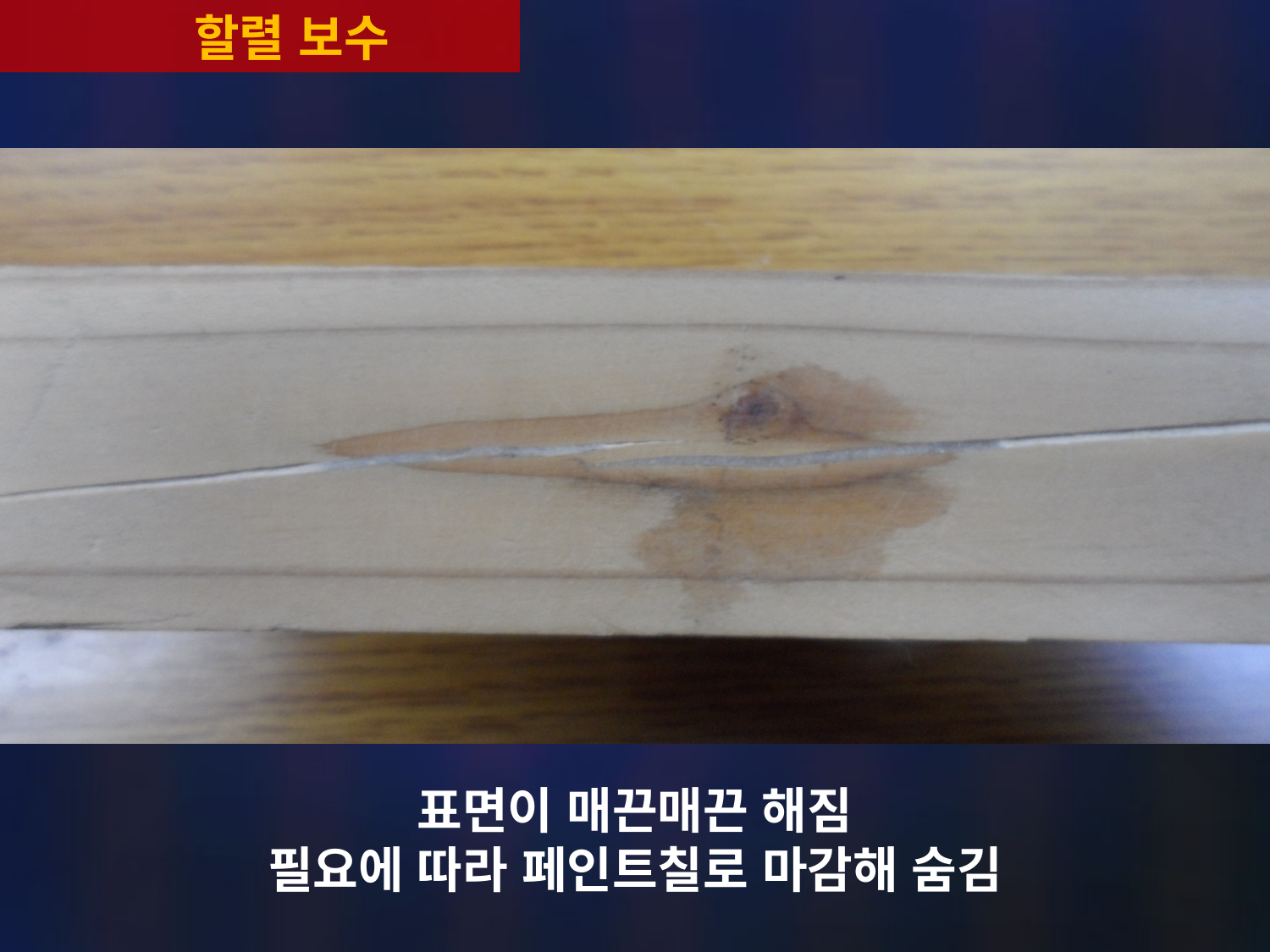

할렬 보수

표면이 매끈매끈 해짐
필요에 따라 페인트칠로 마감해 숨김